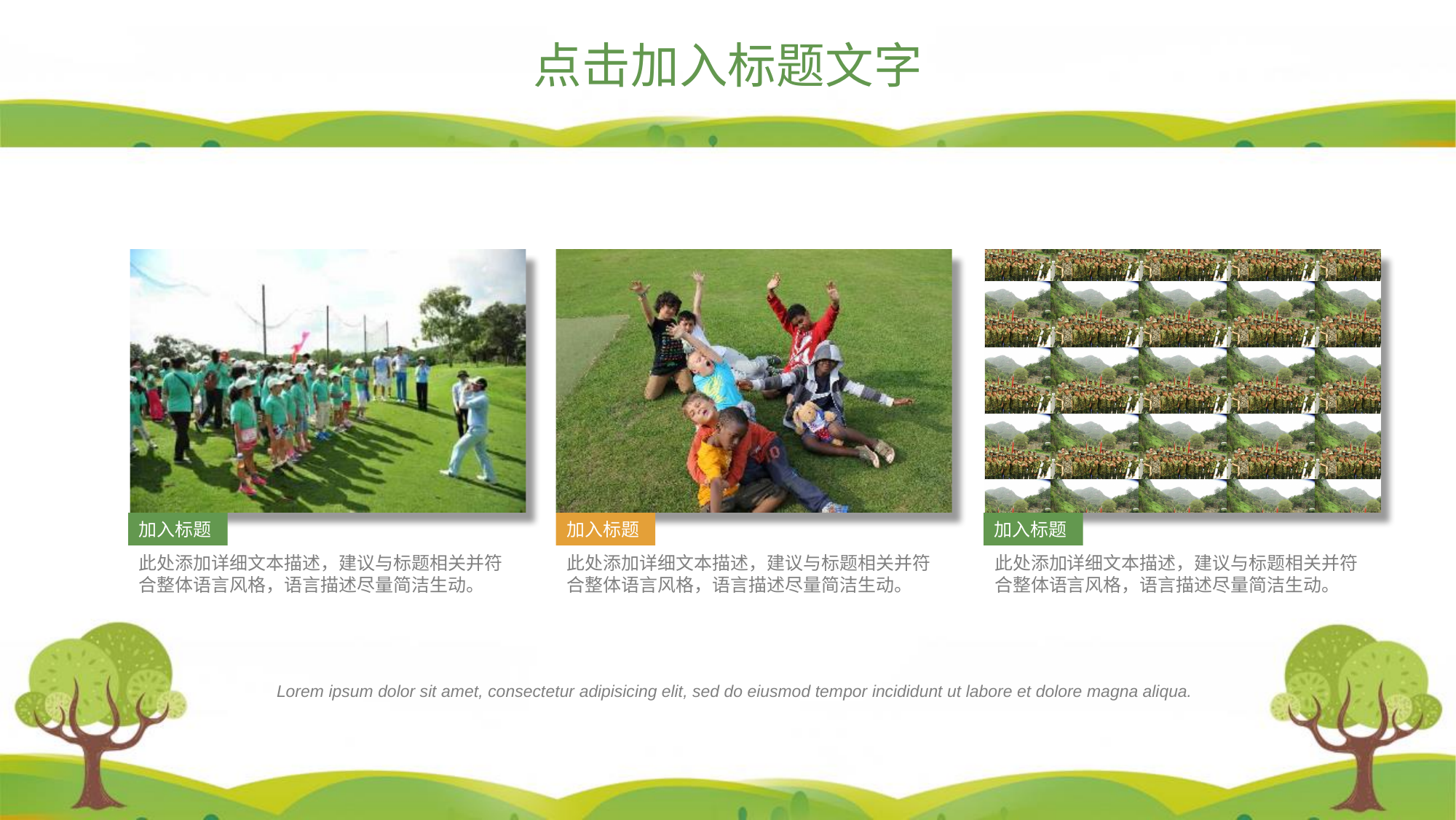

点击加入标题文字

加入标题
加入标题
加入标题
此处添加详细文本描述，建议与标题相关并符合整体语言风格，语言描述尽量简洁生动。
此处添加详细文本描述，建议与标题相关并符合整体语言风格，语言描述尽量简洁生动。
此处添加详细文本描述，建议与标题相关并符合整体语言风格，语言描述尽量简洁生动。
Lorem ipsum dolor sit amet, consectetur adipisicing elit, sed do eiusmod tempor incididunt ut labore et dolore magna aliqua.